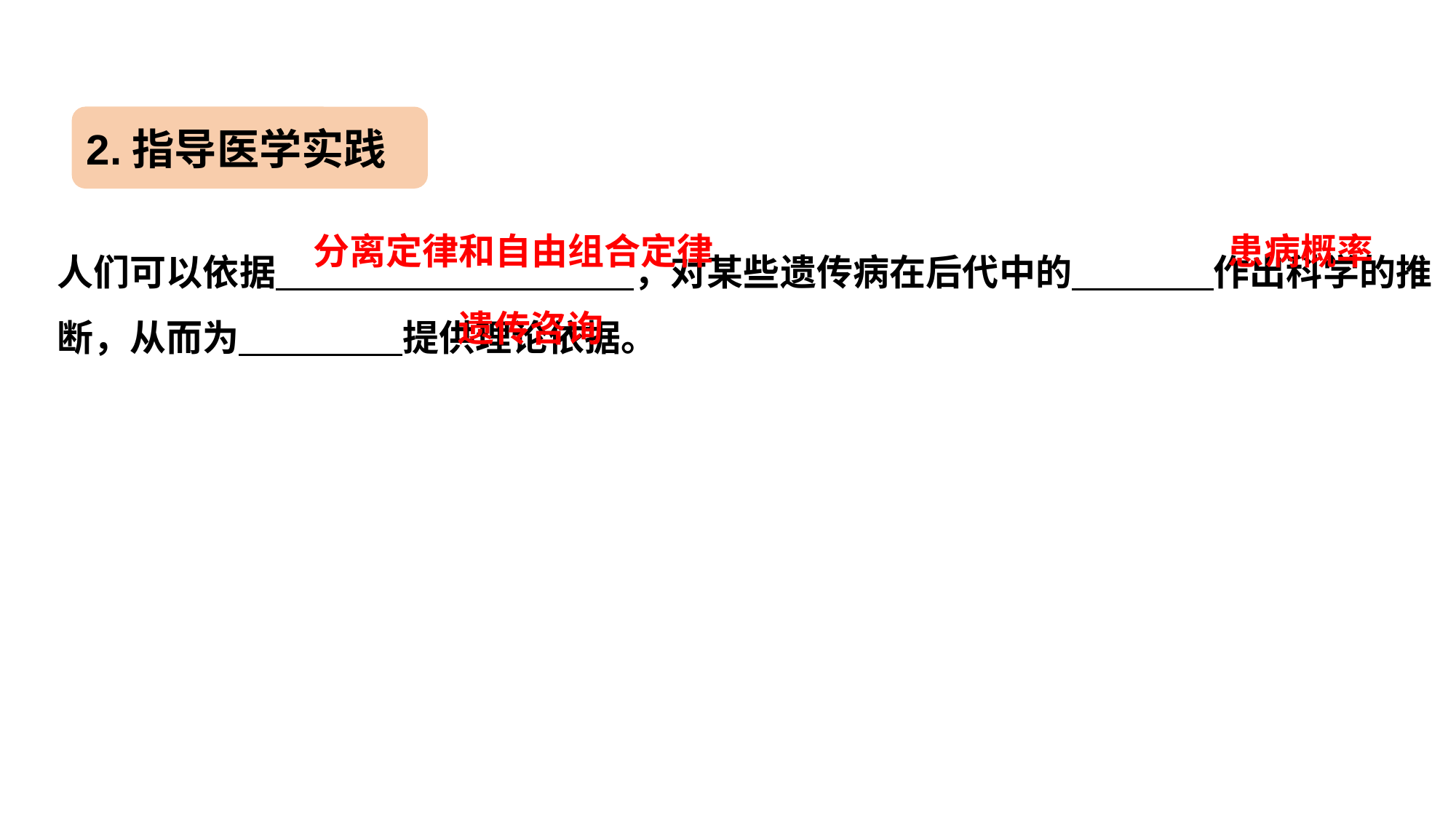

2.指导医学实践
人们可以依据                                           ，对某些遗传病在后代中的                 作出科学的推断，从而为                    提供理论依据。
患病概率
分离定律和自由组合定律
遗传咨询